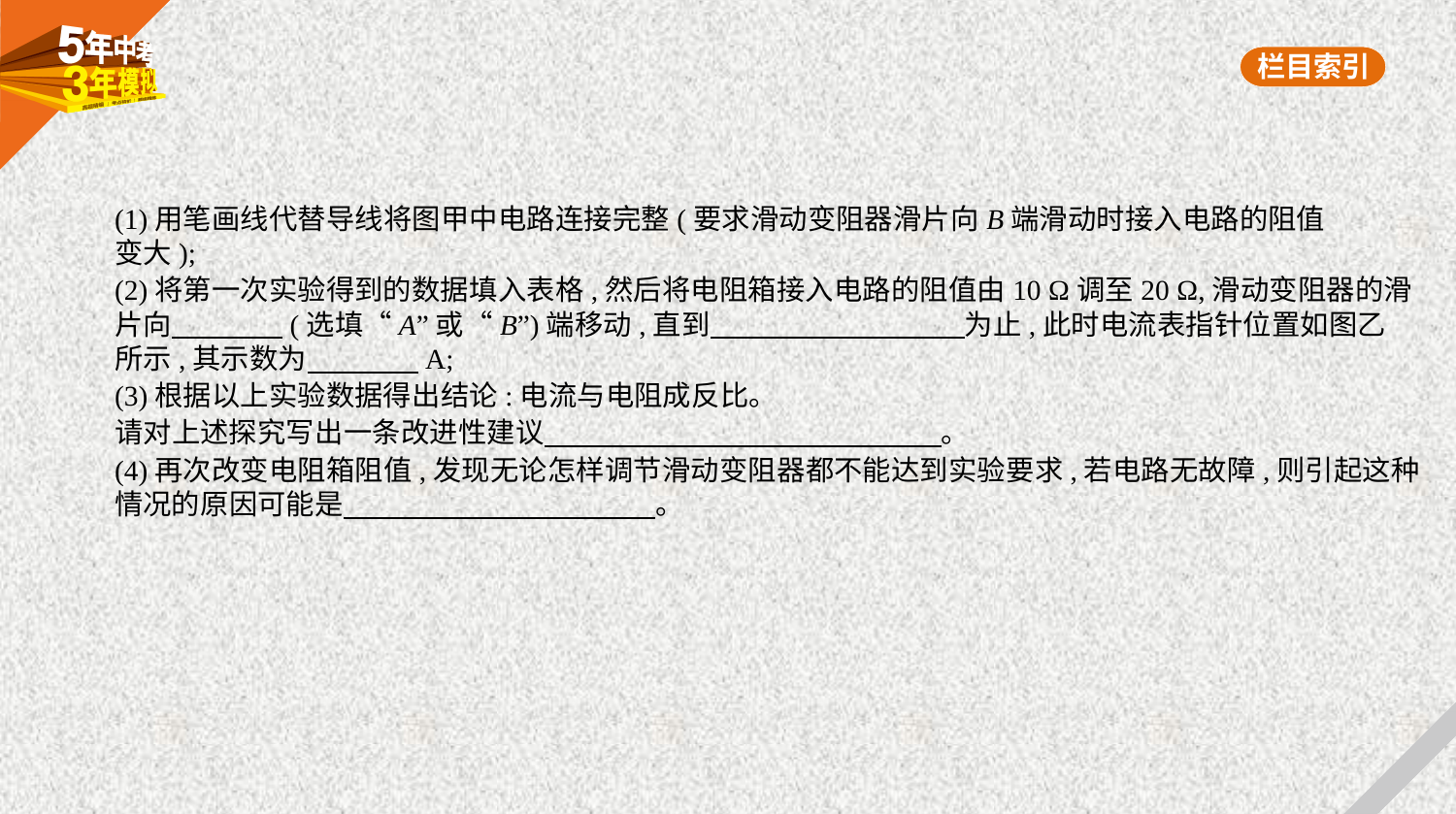

(1)用笔画线代替导线将图甲中电路连接完整(要求滑动变阻器滑片向B端滑动时接入电路的阻值
变大);
(2)将第一次实验得到的数据填入表格,然后将电阻箱接入电路的阻值由10 Ω调至20 Ω,滑动变阻器的滑
片向　　　    (选填“A”或“B”)端移动,直到　　　　　　　　    为止,此时电流表指针位置如图乙
所示,其示数为　　　    A;
(3)根据以上实验数据得出结论:电流与电阻成反比。
请对上述探究写出一条改进性建议　　　　　　　　　　　　　    。
(4)再次改变电阻箱阻值,发现无论怎样调节滑动变阻器都不能达到实验要求,若电路无故障,则引起这种
情况的原因可能是　　　　　　　　　　    。